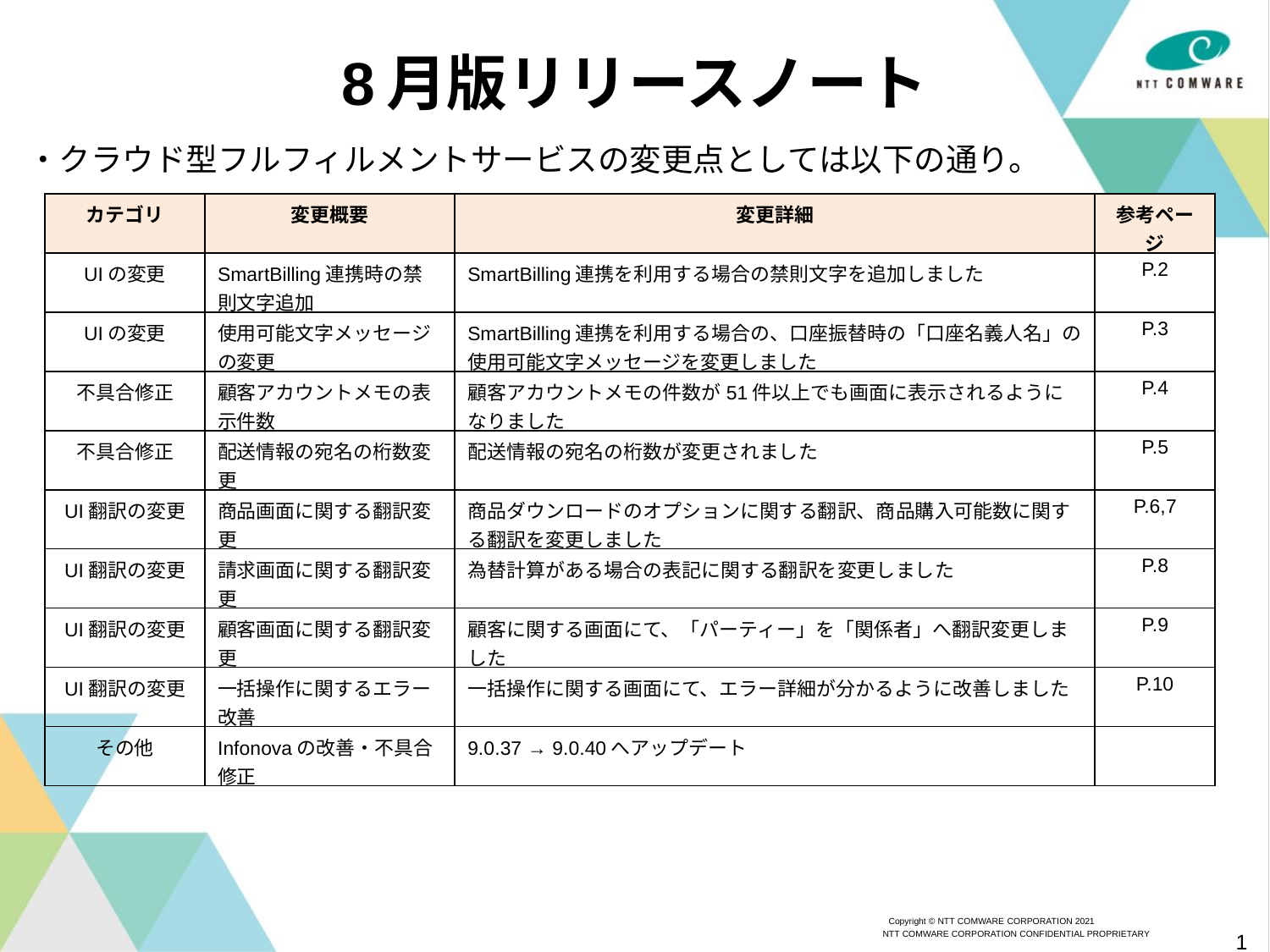

# 8月版リリースノート
・クラウド型フルフィルメントサービスの変更点としては以下の通り。
| カテゴリ | 変更概要 | 変更詳細 | 参考ページ |
| --- | --- | --- | --- |
| UIの変更 | SmartBilling連携時の禁則文字追加 | SmartBilling連携を利用する場合の禁則文字を追加しました | P.2 |
| UIの変更 | 使用可能文字メッセージの変更 | SmartBilling連携を利用する場合の、口座振替時の「口座名義人名」の使用可能文字メッセージを変更しました | P.3 |
| 不具合修正 | 顧客アカウントメモの表示件数 | 顧客アカウントメモの件数が51件以上でも画面に表示されるようになりました | P.4 |
| 不具合修正 | 配送情報の宛名の桁数変更 | 配送情報の宛名の桁数が変更されました | P.5 |
| UI翻訳の変更 | 商品画面に関する翻訳変更 | 商品ダウンロードのオプションに関する翻訳、商品購入可能数に関する翻訳を変更しました | P.6,7 |
| UI翻訳の変更 | 請求画面に関する翻訳変更 | 為替計算がある場合の表記に関する翻訳を変更しました | P.8 |
| UI翻訳の変更 | 顧客画面に関する翻訳変更 | 顧客に関する画面にて、「パーティー」を「関係者」へ翻訳変更しました | P.9 |
| UI翻訳の変更 | 一括操作に関するエラー改善 | 一括操作に関する画面にて、エラー詳細が分かるように改善しました | P.10 |
| その他 | Infonovaの改善・不具合修正 | 9.0.37 → 9.0.40へアップデート |  |